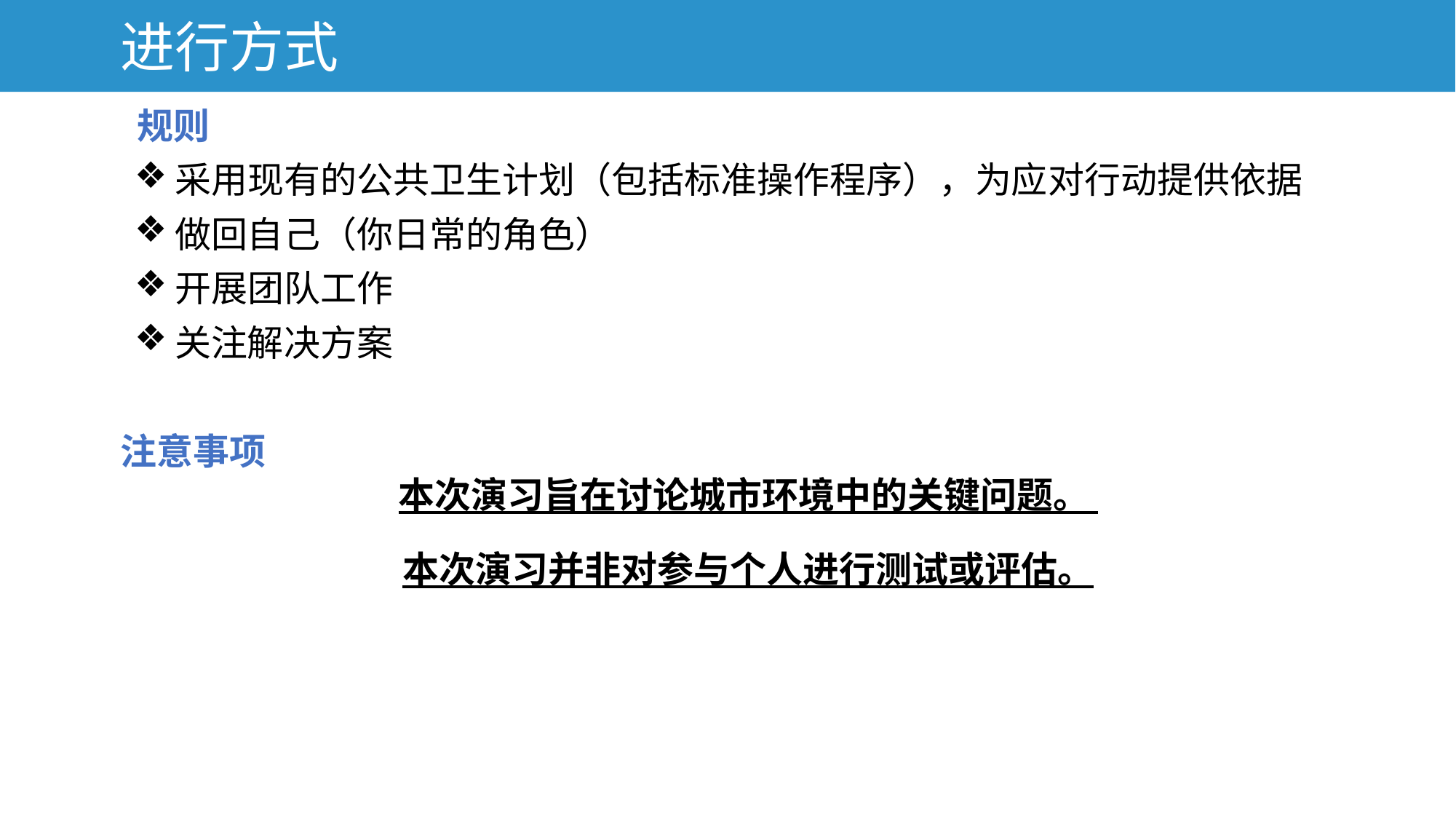

# 进行方式
 规则
采用现有的公共卫生计划（包括标准操作程序），为应对行动提供依据
做回自己（你日常的角色）
开展团队工作
关注解决方案

注意事项
本次演习旨在讨论城市环境中的关键问题。
本次演习并非对参与个人进行测试或评估。